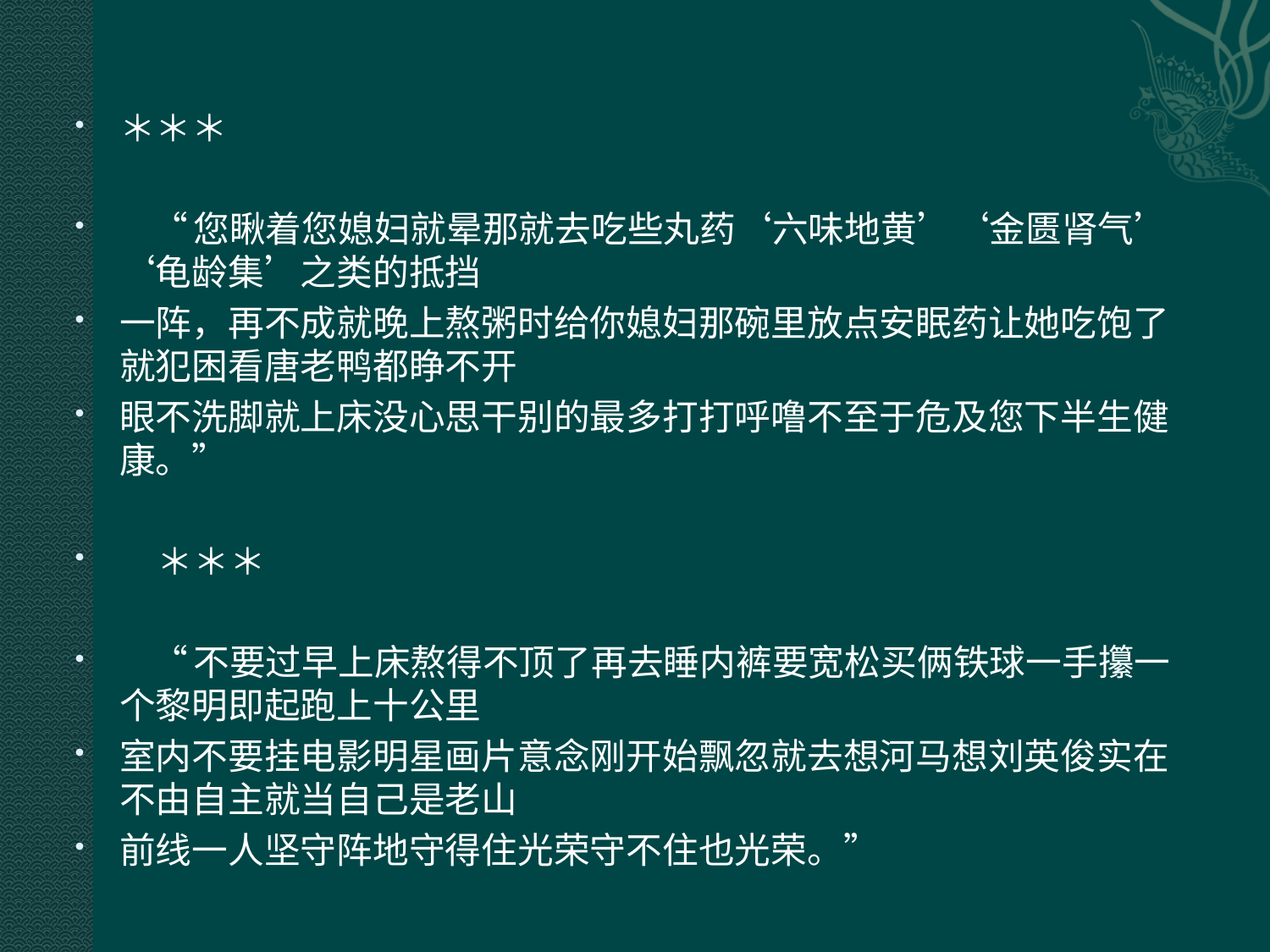

#
＊＊＊

    “您瞅着您媳妇就晕那就去吃些丸药‘六味地黄’‘金匮肾气’‘龟龄集’之类的抵挡
一阵，再不成就晚上熬粥时给你媳妇那碗里放点安眠药让她吃饱了就犯困看唐老鸭都睁不开
眼不洗脚就上床没心思干别的最多打打呼噜不至于危及您下半生健康。”

    ＊＊＊

    “不要过早上床熬得不顶了再去睡内裤要宽松买俩铁球一手攥一个黎明即起跑上十公里
室内不要挂电影明星画片意念刚开始飘忽就去想河马想刘英俊实在不由自主就当自己是老山
前线一人坚守阵地守得住光荣守不住也光荣。”